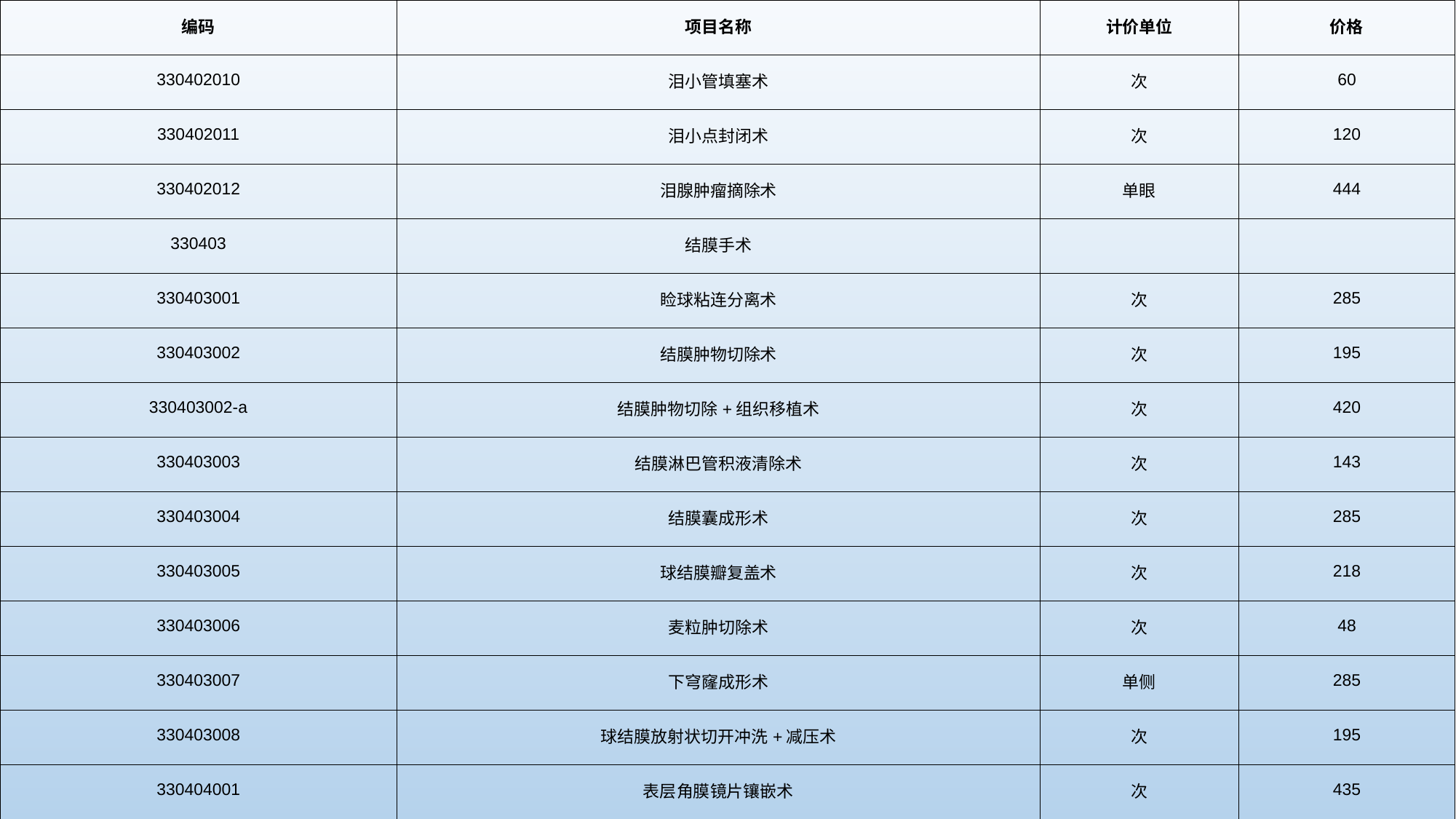

| 编码 | 项目名称 | 计价单位 | 价格 |
| --- | --- | --- | --- |
| 330402010 | 泪小管填塞术 | 次 | 60 |
| 330402011 | 泪小点封闭术 | 次 | 120 |
| 330402012 | 泪腺肿瘤摘除术 | 单眼 | 444 |
| 330403 | 结膜手术 |  |  |
| 330403001 | 睑球粘连分离术 | 次 | 285 |
| 330403002 | 结膜肿物切除术 | 次 | 195 |
| 330403002-a | 结膜肿物切除+组织移植术 | 次 | 420 |
| 330403003 | 结膜淋巴管积液清除术 | 次 | 143 |
| 330403004 | 结膜囊成形术 | 次 | 285 |
| 330403005 | 球结膜瓣复盖术 | 次 | 218 |
| 330403006 | 麦粒肿切除术 | 次 | 48 |
| 330403007 | 下穹窿成形术 | 单侧 | 285 |
| 330403008 | 球结膜放射状切开冲洗+减压术 | 次 | 195 |
| 330404001 | 表层角膜镜片镶嵌术 | 次 | 435 |